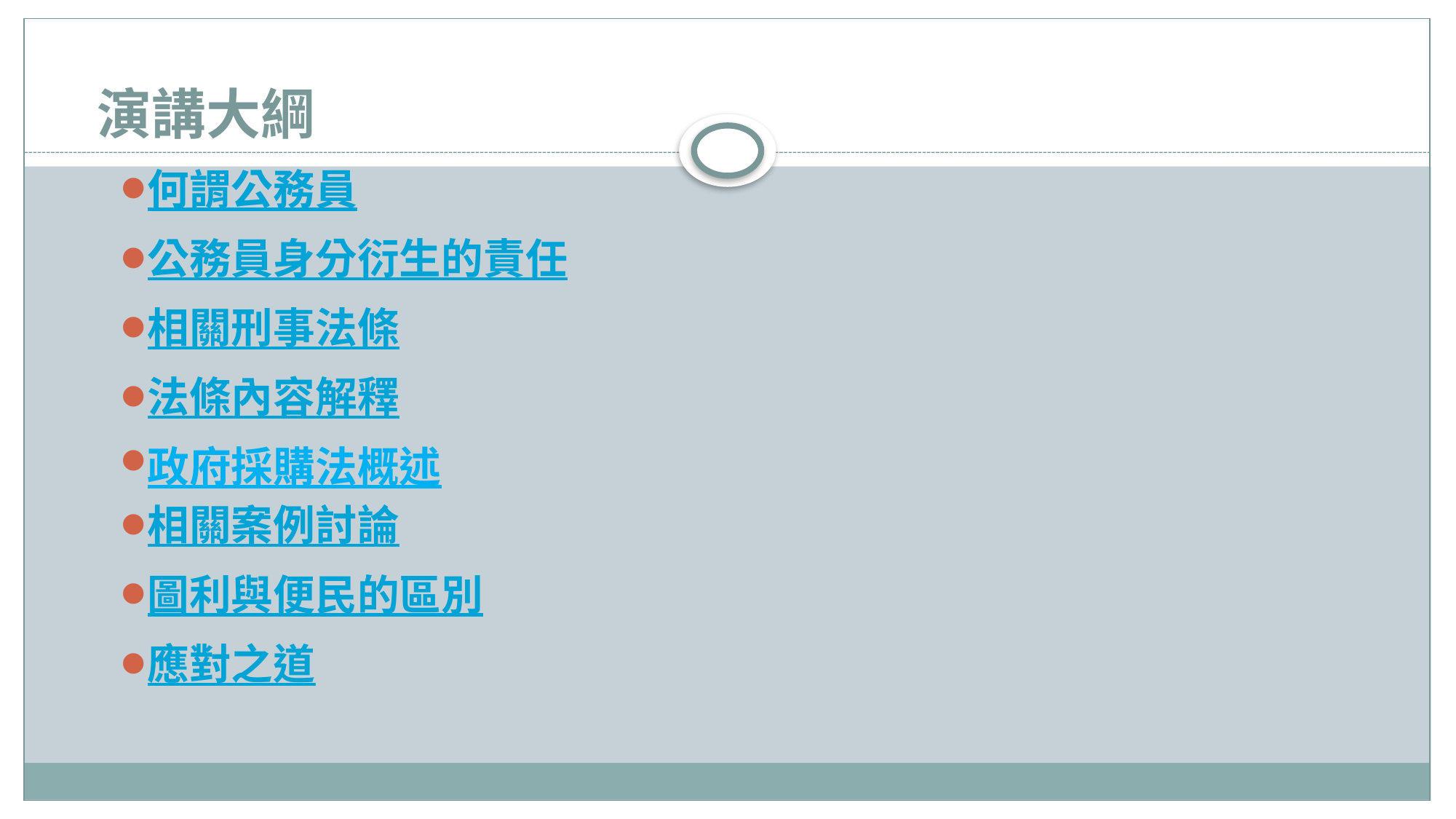

# 演講大綱
何謂公務員
公務員身分衍生的責任
相關刑事法條
法條內容解釋
政府採購法概述
相關案例討論
圖利與便民的區別
應對之道